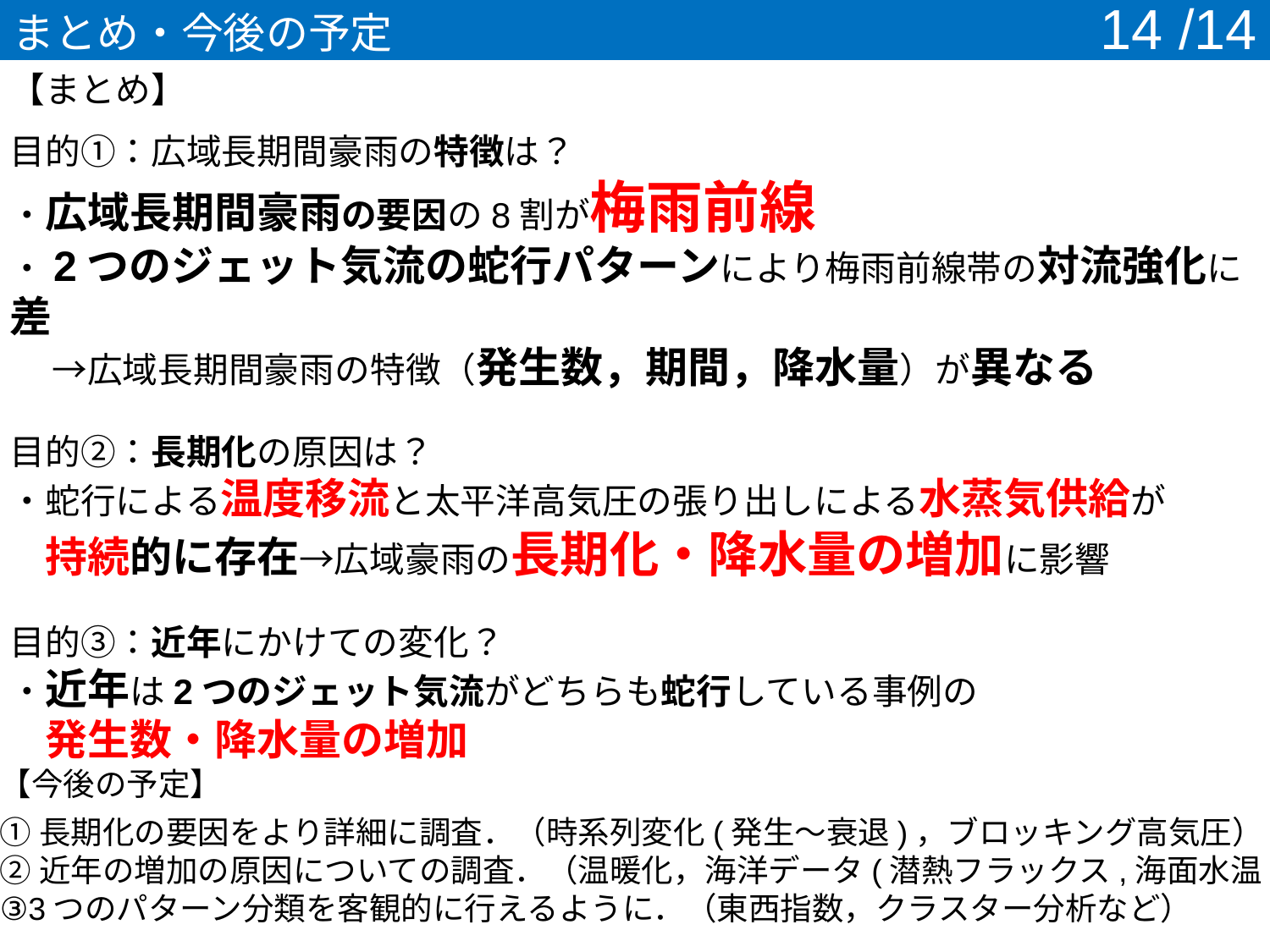

まとめ・今後の予定
14 /14
【まとめ】

目的①：広域長期間豪雨の特徴は？
・広域長期間豪雨の要因の8割が梅雨前線
・2つのジェット気流の蛇行パターンにより梅雨前線帯の対流強化に差
　→広域長期間豪雨の特徴（発生数，期間，降水量）が異なる

目的②：長期化の原因は？
・蛇行による温度移流と太平洋高気圧の張り出しによる水蒸気供給が
　持続的に存在→広域豪雨の長期化・降水量の増加に影響

目的③：近年にかけての変化？
・近年は2つのジェット気流がどちらも蛇行している事例の
　発生数・降水量の増加

【今後の予定】

①長期化の要因をより詳細に調査．（時系列変化(発生～衰退)，ブロッキング高気圧）
②近年の増加の原因についての調査．（温暖化，海洋データ(潜熱フラックス,海面水温)）
③3つのパターン分類を客観的に行えるように．（東西指数，クラスター分析など）